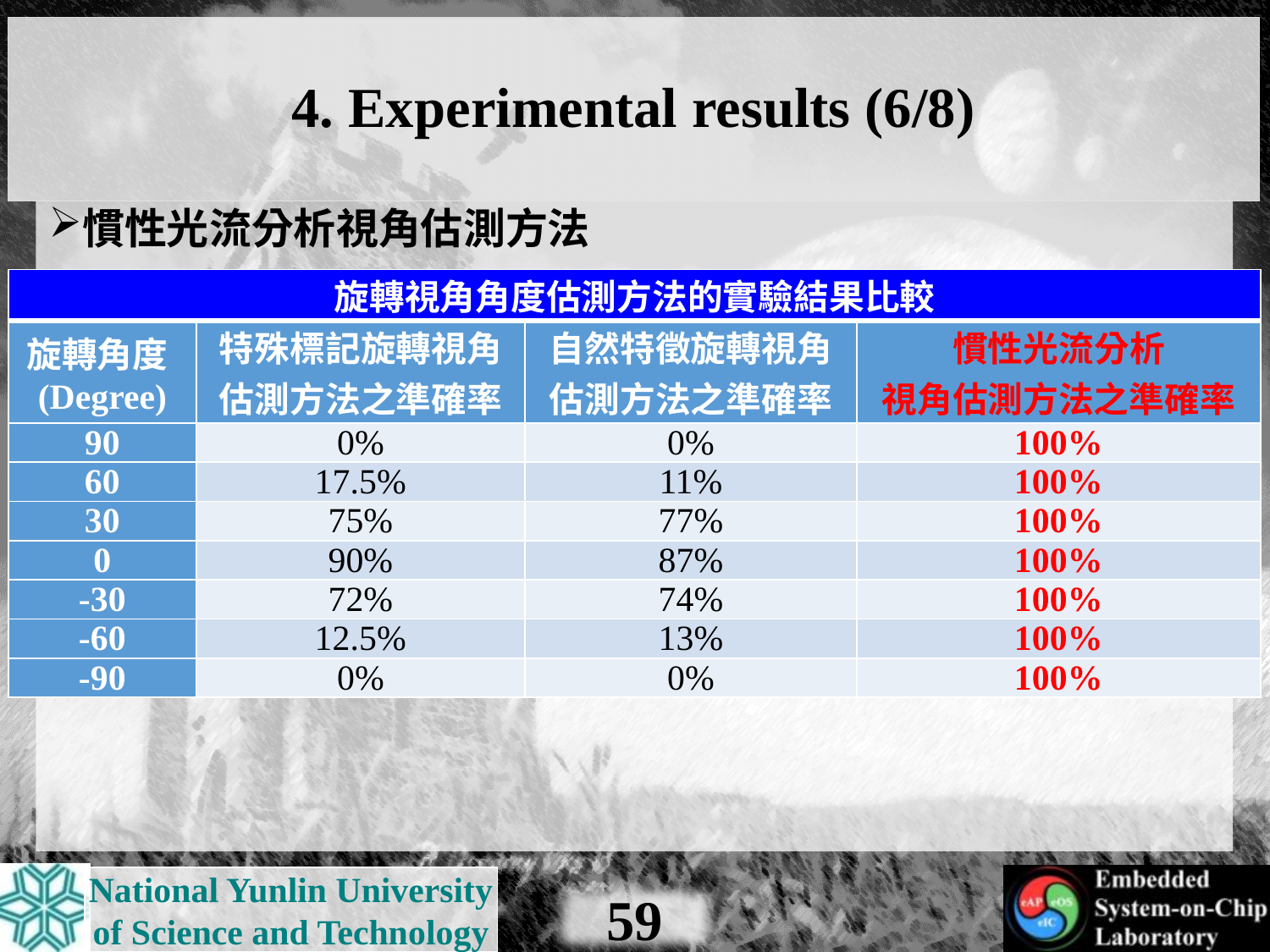

# 4. Experimental results (6/8)
慣性光流分析視角估測方法
本論文在視角估測階段，所提出之「慣性光流分析視角估測方法」，根據實驗結果顯示，慣性感測旋轉角度估測方法不僅節省了估測運算時間，且傳統方法的最大視角大約為45~-45度內才可偵測到並顯示，而在進行虛擬貼圖時雖然有偵測到，但卻不一定能準確地貼圖，而相較於慣性量測模組所計算的旋轉偏角來說，在任何角度都可完整地呈現出虛擬貼圖。
| 旋轉視角角度估測方法的實驗結果比較 |  |  |  |
| --- | --- | --- | --- |
| 旋轉角度(Degree) | 特殊標記旋轉視角 估測方法之準確率 | 自然特徵旋轉視角 估測方法之準確率 | 慣性光流分析 視角估測方法之準確率 |
| 90 | 0% | 0% | 100% |
| 60 | 17.5% | 11% | 100% |
| 30 | 75% | 77% | 100% |
| 0 | 90% | 87% | 100% |
| -30 | 72% | 74% | 100% |
| -60 | 12.5% | 13% | 100% |
| -90 | 0% | 0% | 100% |